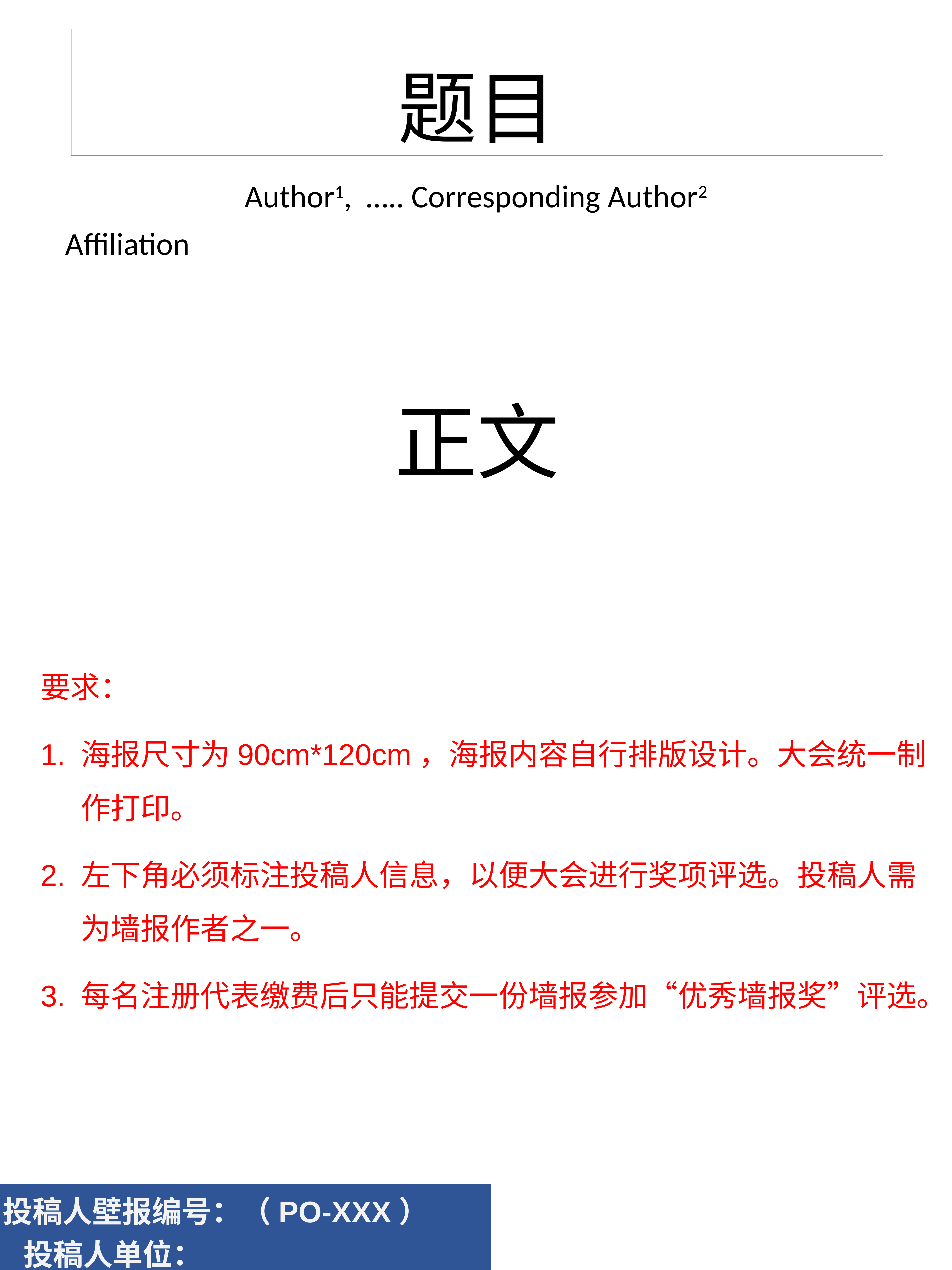

# 题目
Author1,  ….. Corresponding Author2
Affiliation

正文
要求：
海报尺寸为90cm*120cm，海报内容自行排版设计。大会统一制作打印。
左下角必须标注投稿人信息，以便大会进行奖项评选。投稿人需为墙报作者之一。
每名注册代表缴费后只能提交一份墙报参加“优秀墙报奖”评选。
投稿人壁报编号：（PO-XXX）
  投稿人单位：